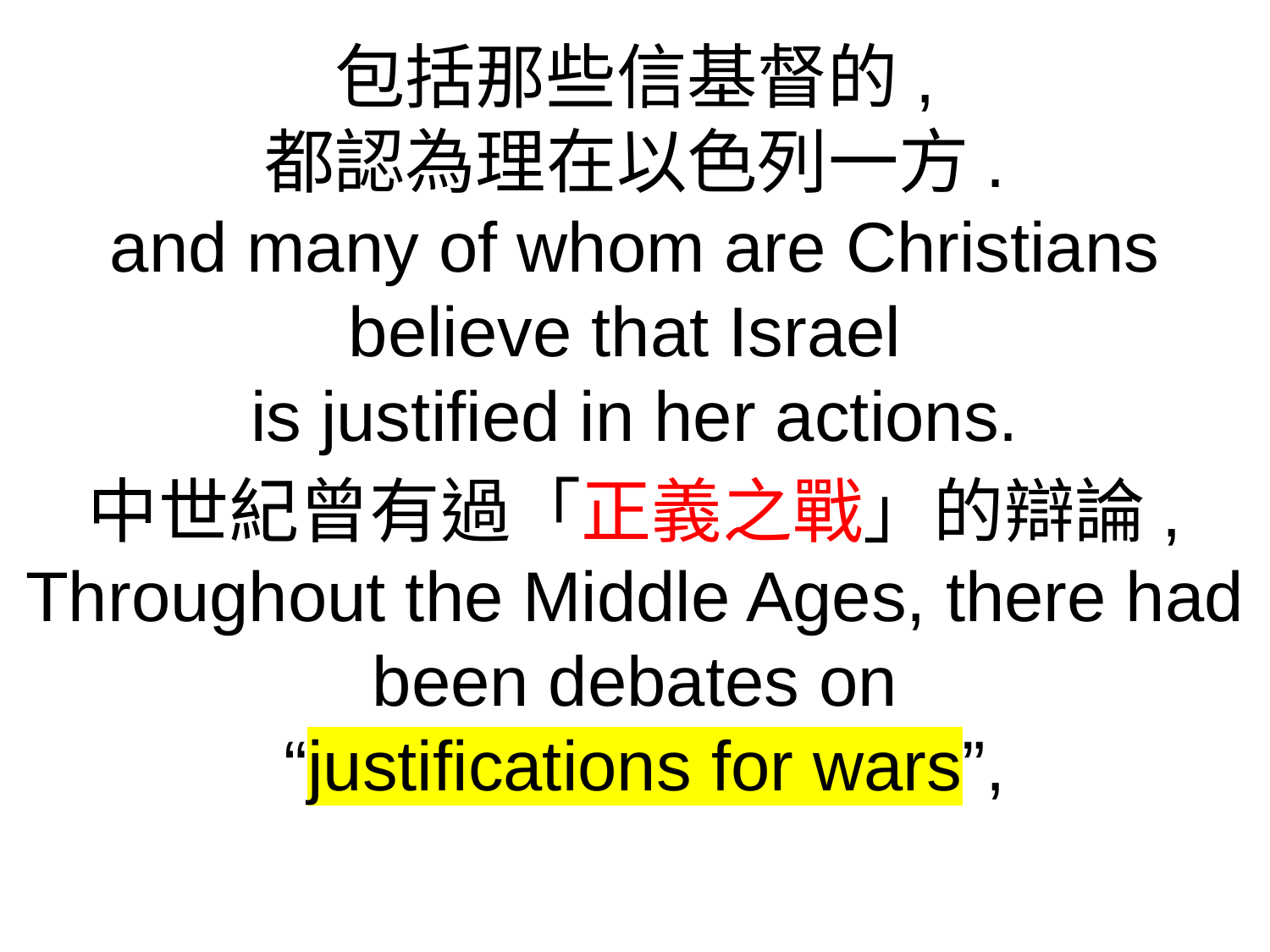

包括那些信基督的,
都認為理在以色列一方.
and many of whom are Christians believe that Israel
is justified in her actions.
中世紀曾有過「正義之戰」的辯論,
Throughout the Middle Ages, there had been debates on
 “justifications for wars”,